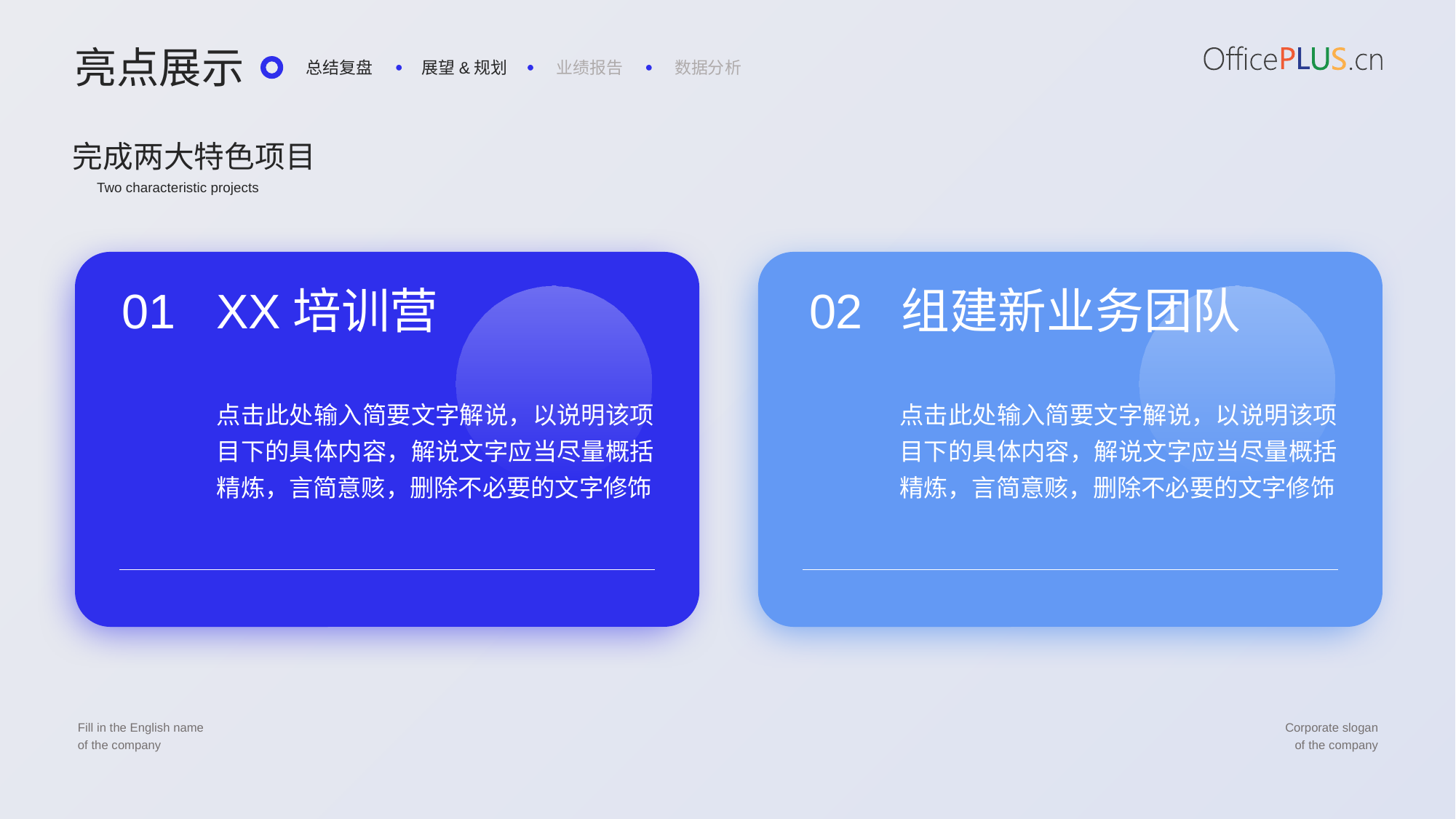

亮点展示

总结复盘
展望&规划
业绩报告
数据分析

完成两大特色项目
Two characteristic projects

01
XX培训营
点击此处输入简要文字解说，以说明该项目下的具体内容，解说文字应当尽量概括精炼，言简意赅，删除不必要的文字修饰
02
组建新业务团队
点击此处输入简要文字解说，以说明该项目下的具体内容，解说文字应当尽量概括精炼，言简意赅，删除不必要的文字修饰

Fill in the English name
of the company
Corporate slogan
of the company